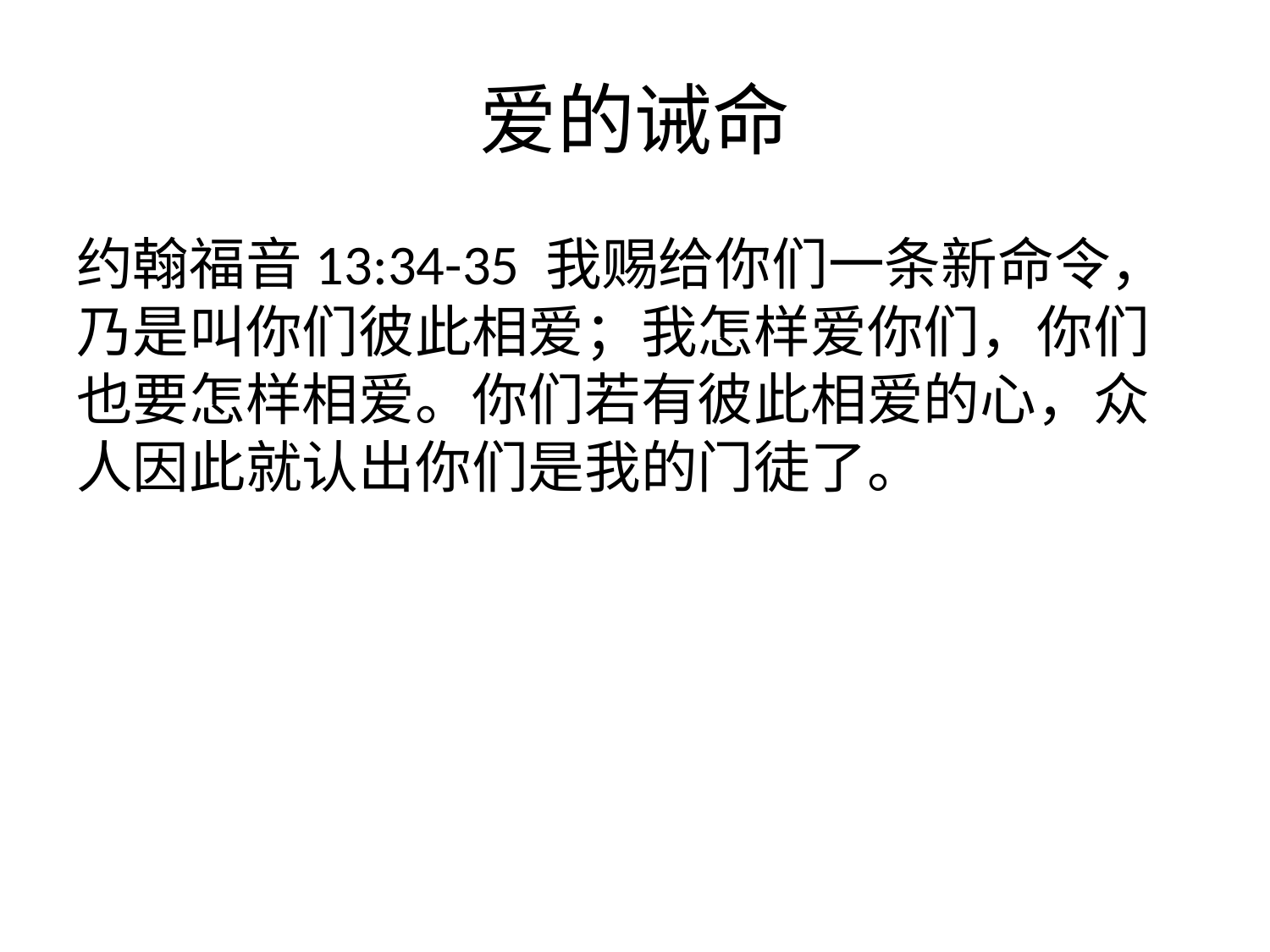

# 爱的诫命
约翰福音13:34-35 我赐给你们一条新命令，乃是叫你们彼此相爱；我怎样爱你们，你们也要怎样相爱。你们若有彼此相爱的心，众人因此就认出你们是我的门徒了。